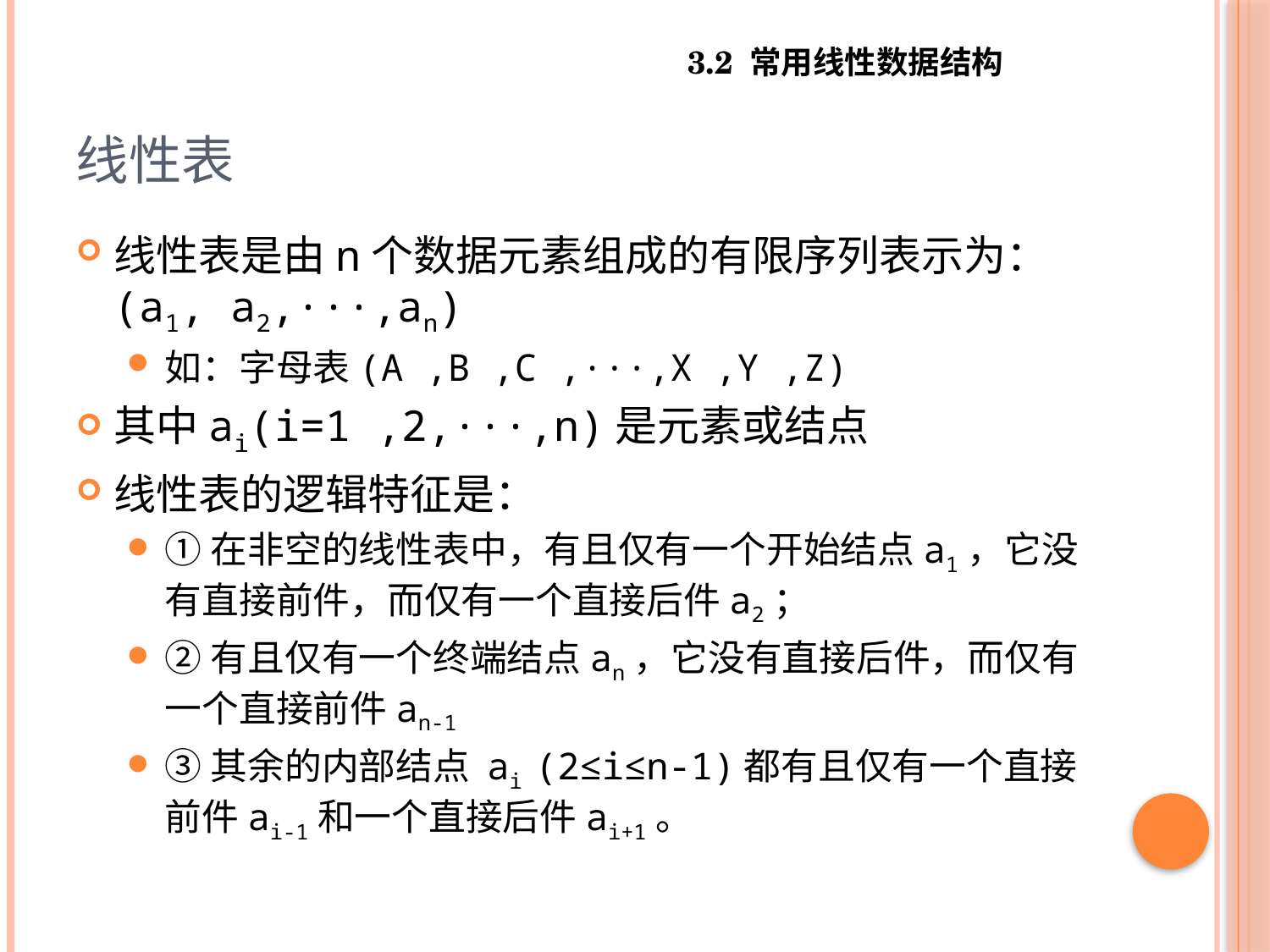

3.2 常用线性数据结构
# 线性表
线性表是由n个数据元素组成的有限序列表示为：(a1, a2,···,an)
如：字母表(A ,B ,C ,···,X ,Y ,Z)
其中ai(i=1 ,2,···,n)是元素或结点
线性表的逻辑特征是：
①在非空的线性表中，有且仅有一个开始结点a1，它没有直接前件，而仅有一个直接后件a2；
②有且仅有一个终端结点an，它没有直接后件，而仅有一个直接前件an-1
③其余的内部结点 ai (2≤i≤n-1)都有且仅有一个直接前件ai-1和一个直接后件ai+1。